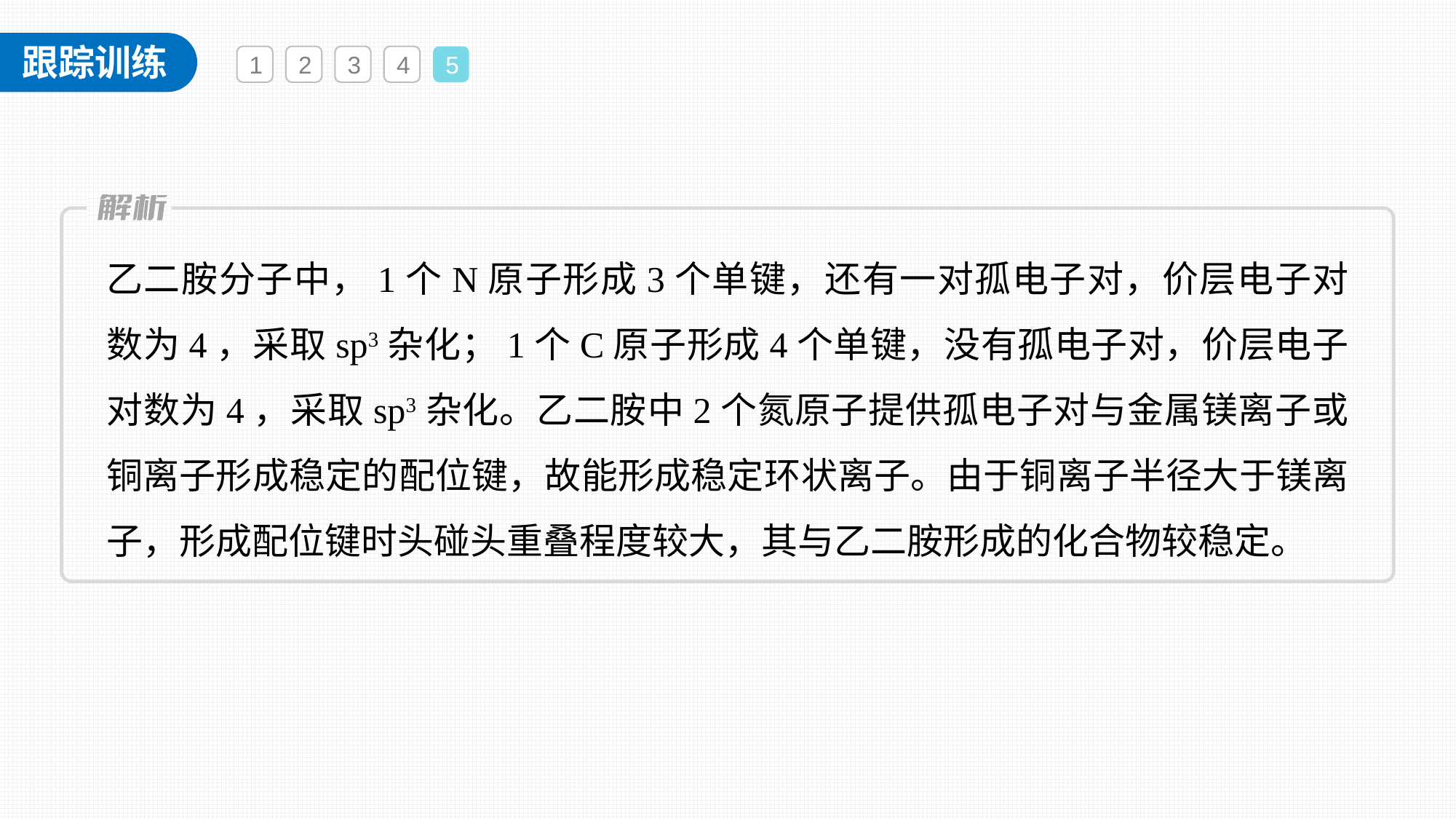

1
2
3
4
5

乙二胺分子中，1个N原子形成3个单键，还有一对孤电子对，价层电子对数为4，采取sp3杂化；1个C原子形成4个单键，没有孤电子对，价层电子对数为4，采取sp3杂化。乙二胺中2个氮原子提供孤电子对与金属镁离子或铜离子形成稳定的配位键，故能形成稳定环状离子。由于铜离子半径大于镁离子，形成配位键时头碰头重叠程度较大，其与乙二胺形成的化合物较稳定。